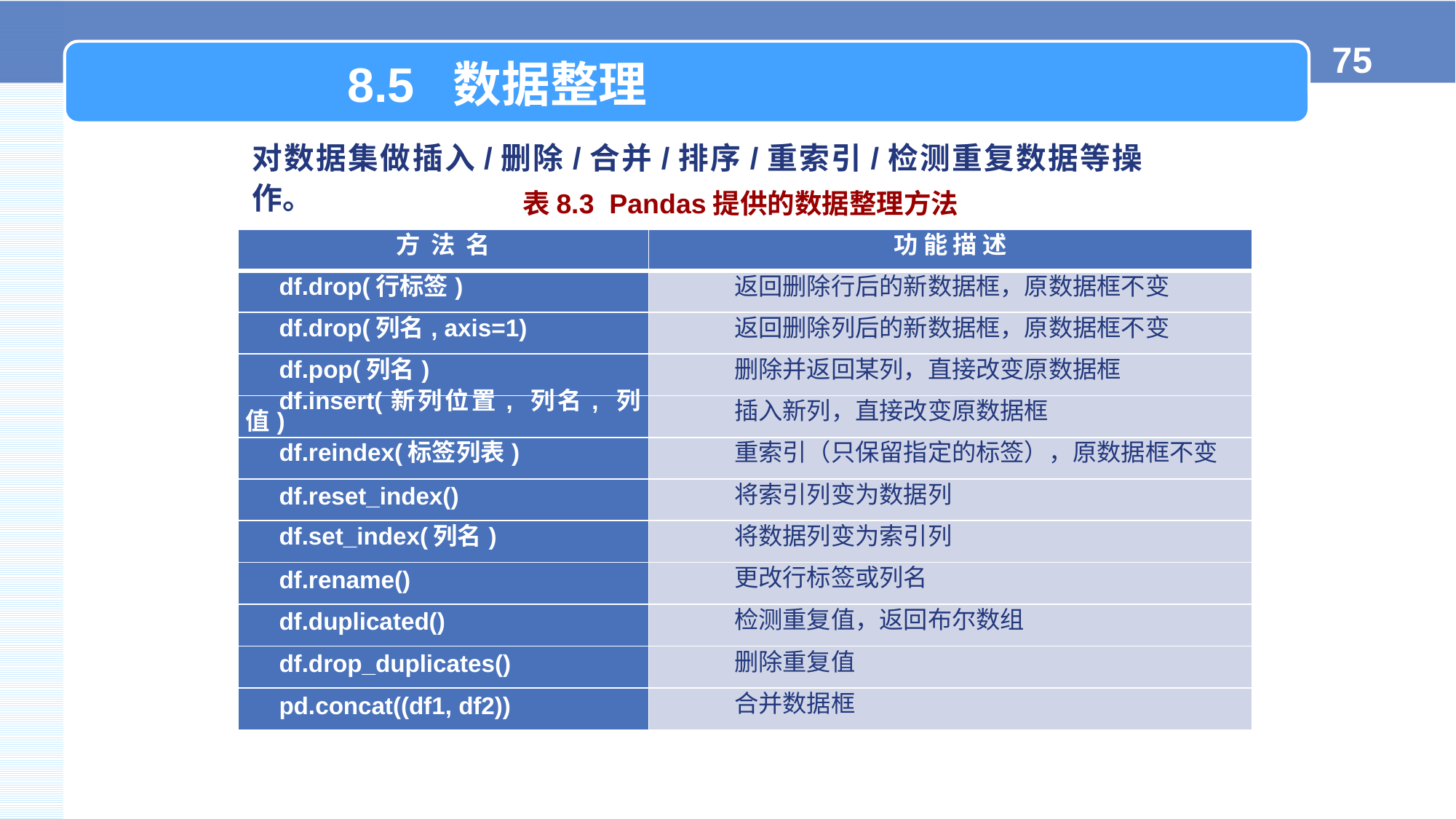

8.5  数据整理
对数据集做插入/删除/合并/排序/重索引/检测重复数据等操作。
表8.3  Pandas提供的数据整理方法

| 方 法 名 | 功 能 描 述 |
| --- | --- |
| df.drop(行标签) | 返回删除行后的新数据框，原数据框不变 |
| df.drop(列名, axis=1) | 返回删除列后的新数据框，原数据框不变 |
| df.pop(列名) | 删除并返回某列，直接改变原数据框 |
| df.insert(新列位置, 列名, 列值) | 插入新列，直接改变原数据框 |
| df.reindex(标签列表) | 重索引（只保留指定的标签），原数据框不变 |
| df.reset\_index() | 将索引列变为数据列 |
| df.set\_index(列名) | 将数据列变为索引列 |
| df.rename() | 更改行标签或列名 |
| df.duplicated() | 检测重复值，返回布尔数组 |
| df.drop\_duplicates() | 删除重复值 |
| pd.concat((df1, df2)) | 合并数据框 |